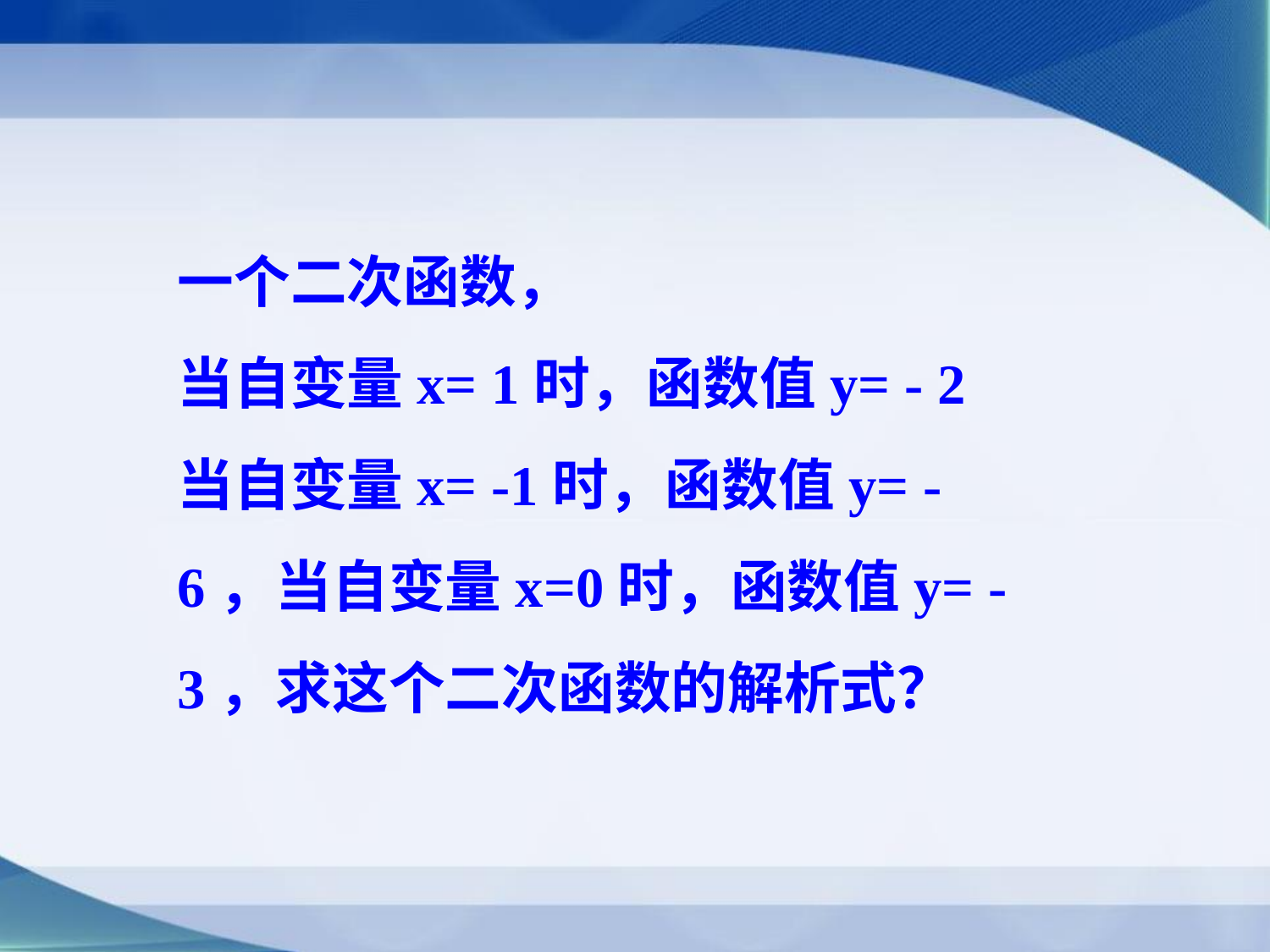

一个二次函数，
当自变量x= 1时，函数值y= - 2
当自变量x= -1时，函数值y= -6，当自变量x=0时，函数值y= - 3，求这个二次函数的解析式？